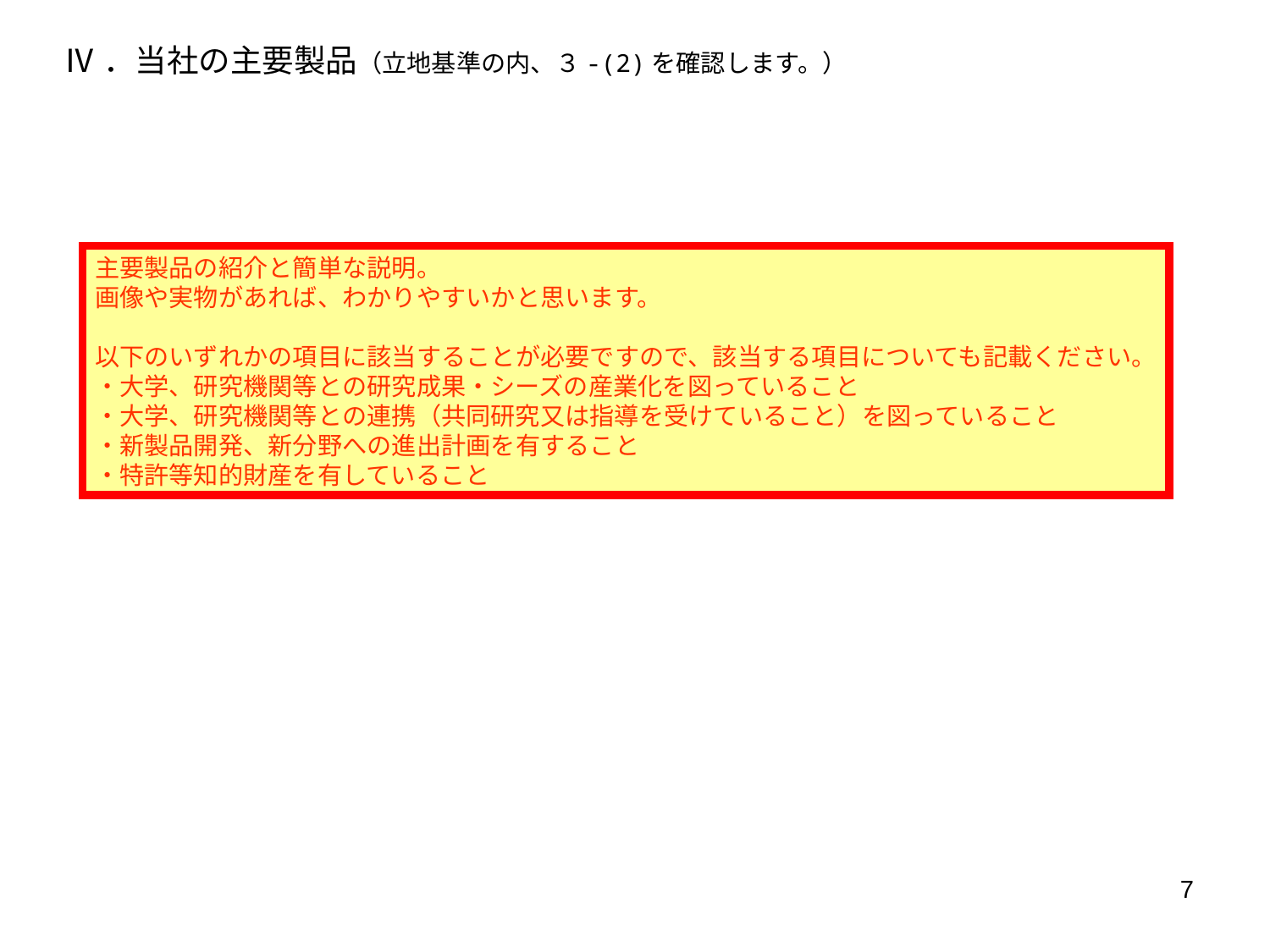

Ⅳ．当社の主要製品（立地基準の内、３-(2)を確認します。）
主要製品の紹介と簡単な説明。
画像や実物があれば、わかりやすいかと思います。

以下のいずれかの項目に該当することが必要ですので、該当する項目についても記載ください。
・大学、研究機関等との研究成果・シーズの産業化を図っていること
・大学、研究機関等との連携（共同研究又は指導を受けていること）を図っていること
・新製品開発、新分野への進出計画を有すること
・特許等知的財産を有していること
7